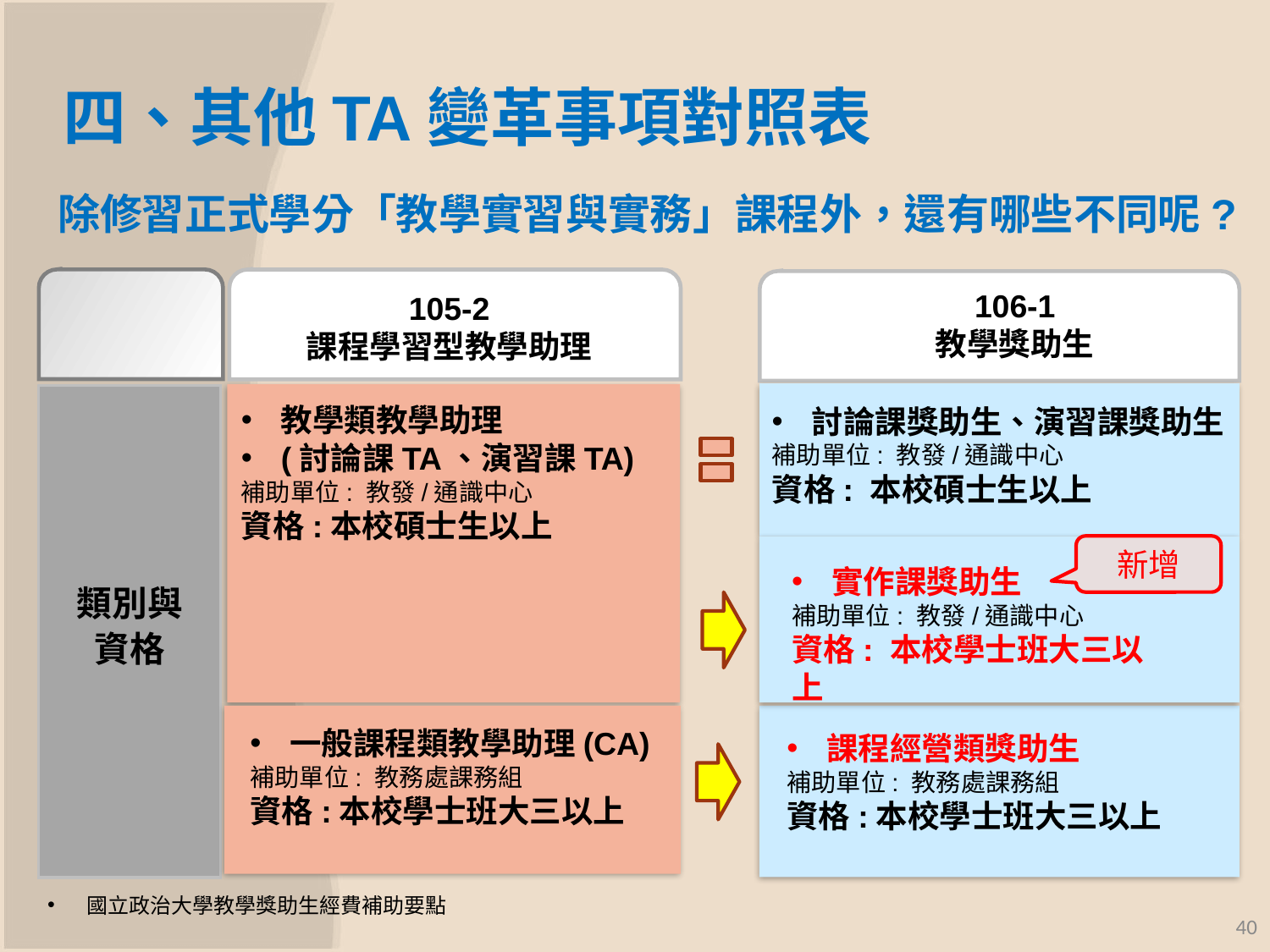

# 四、其他TA變革事項對照表
除修習正式學分「教學實習與實務」課程外，還有哪些不同呢?

106-1
教學獎助生
105-2
課程學習型教學助理

類別與

資格
教學類教學助理
(討論課TA、演習課TA)
補助單位: 教發/通識中心
資格:本校碩士生以上
討論課獎助生、演習課獎助生
補助單位: 教發/通識中心
資格: 本校碩士生以上

新增
實作課獎助生
補助單位: 教發/通識中心
資格: 本校學士班大三以上

一般課程類教學助理(CA)
補助單位: 教務處課務組
資格:本校學士班大三以上
課程經營類獎助生
補助單位: 教務處課務組
資格:本校學士班大三以上

國立政治大學教學獎助生經費補助要點
40